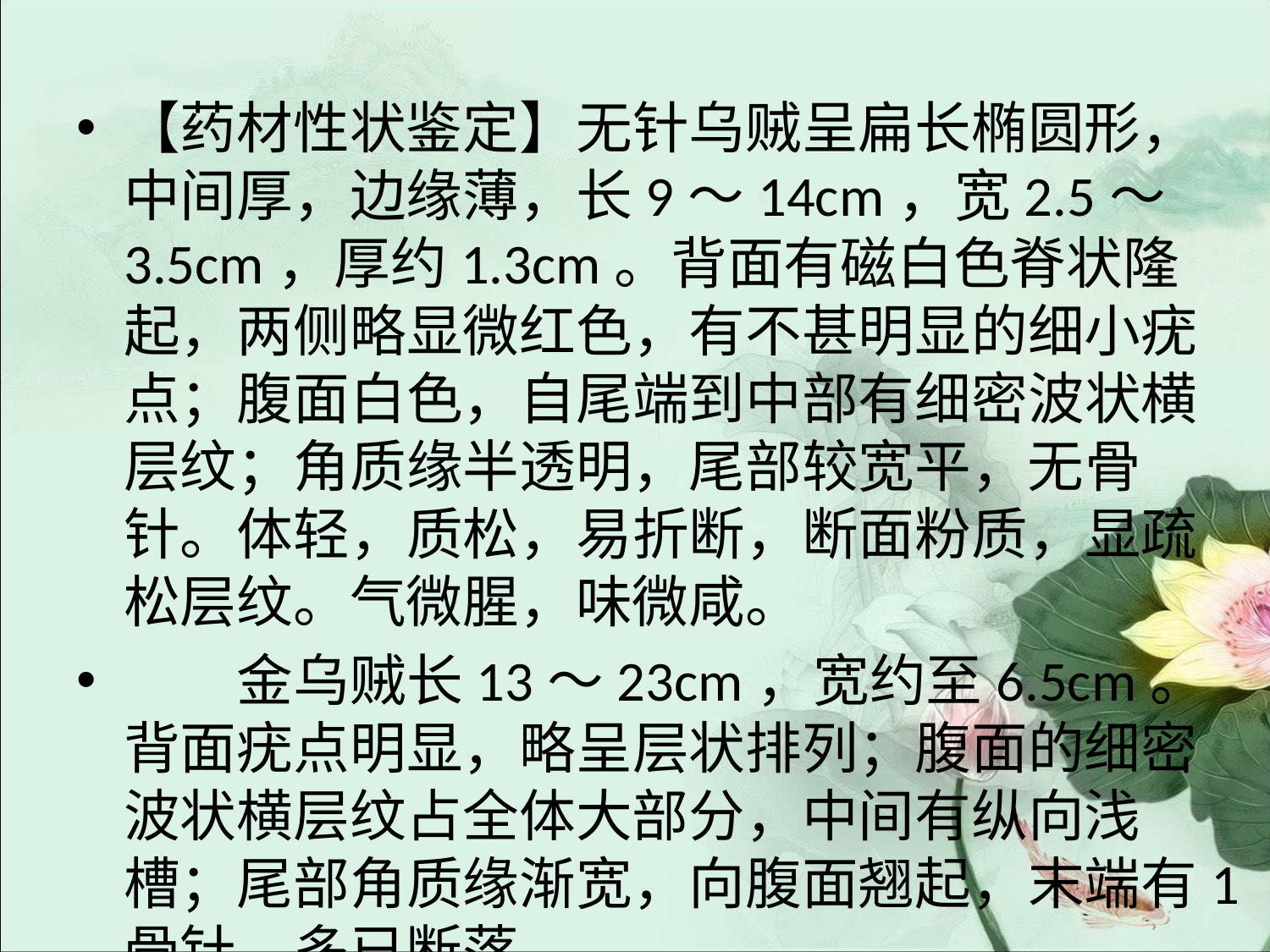

#
【药材性状鉴定】无针乌贼呈扁长椭圆形，中间厚，边缘薄，长9～14cm，宽2.5～3.5cm，厚约1.3cm。背面有磁白色脊状隆起，两侧略显微红色，有不甚明显的细小疣点；腹面白色，自尾端到中部有细密波状横层纹；角质缘半透明，尾部较宽平，无骨针。体轻，质松，易折断，断面粉质，显疏松层纹。气微腥，味微咸。
　　金乌贼长13～23cm，宽约至6.5cm。背面疣点明显，略呈层状排列；腹面的细密波状横层纹占全体大部分，中间有纵向浅槽；尾部角质缘渐宽，向腹面翘起，末端有1骨针，多已断落。